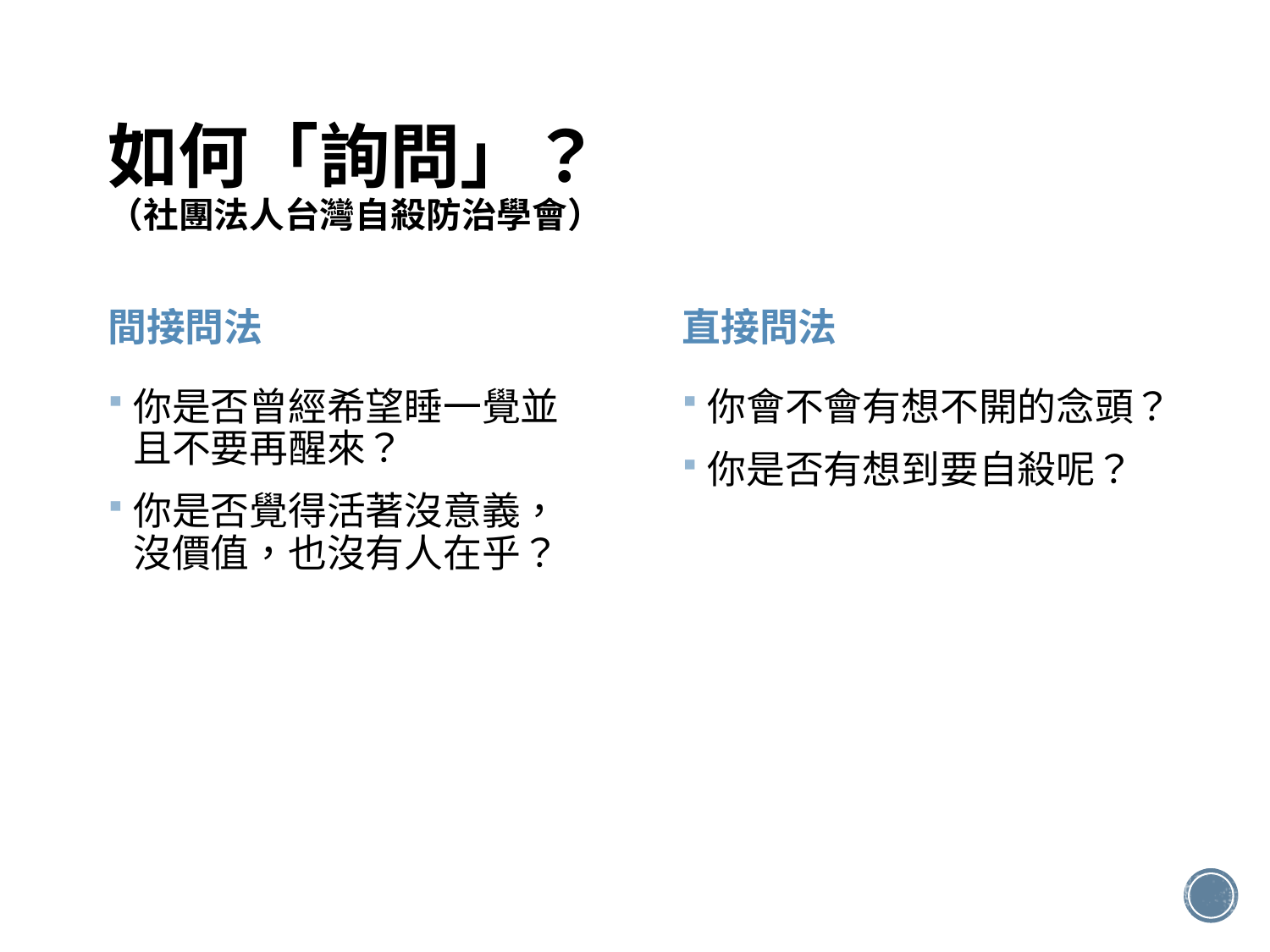

# 如何「詢問」？ （社團法人台灣自殺防治學會）
間接問法
直接問法
你是否曾經希望睡一覺並且不要再醒來？
你是否覺得活著沒意義，沒價值，也沒有人在乎？
你會不會有想不開的念頭？
你是否有想到要自殺呢？